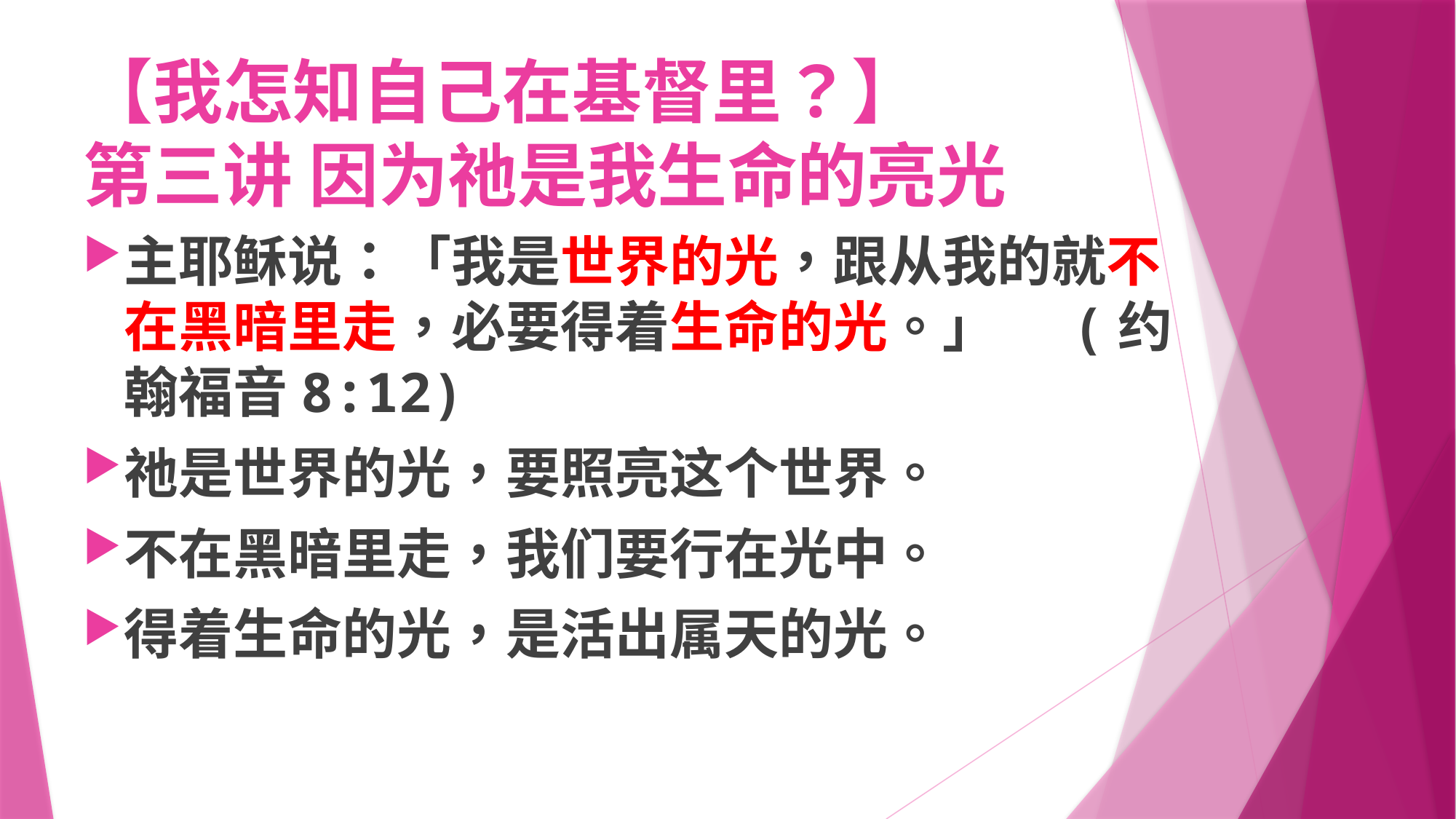

# 【我怎知自己在基督里？】 第三讲 因为祂是我生命的亮光
主耶稣说：「我是世界的光，跟从我的就不在黑暗里走，必要得着生命的光。」     (约翰福音8:12)
祂是世界的光，要照亮这个世界。
不在黑暗里走，我们要行在光中。
得着生命的光，是活出属天的光。